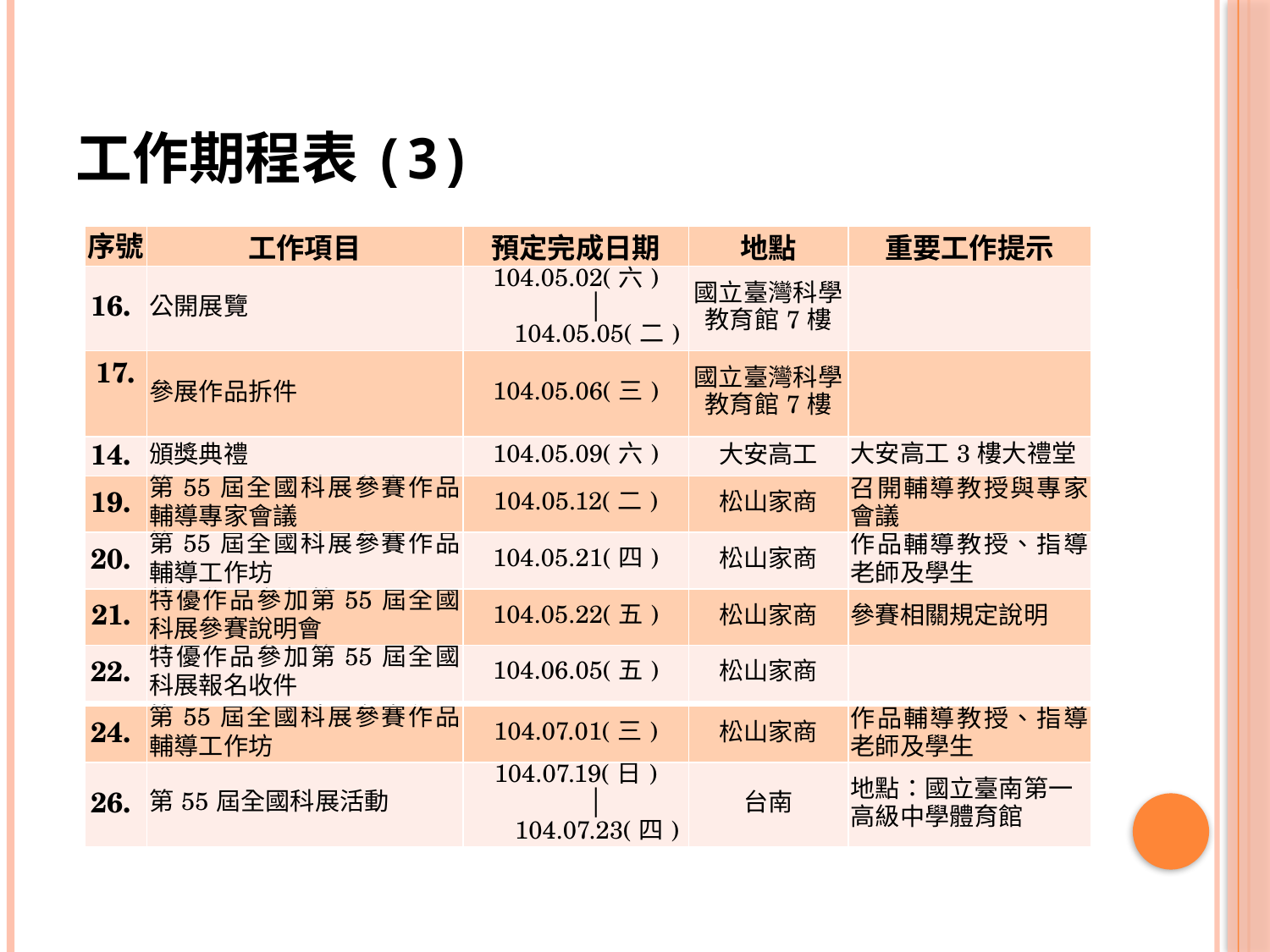

# 工作期程表(3)
| 序號 | 工作項目 | 預定完成日期 | 地點 | 重要工作提示 |
| --- | --- | --- | --- | --- |
| 16. | 公開展覽 | 104.05.02(六) │ 104.05.05(二) | 國立臺灣科學教育館7樓 |  |
| --- | --- | --- | --- | --- |
| 17. | 參展作品拆件 | 104.05.06(三) | 國立臺灣科學教育館7樓 |  |
| 14. | 頒獎典禮 | 104.05.09(六) | 大安高工 | 大安高工3樓大禮堂 |
| 19. | 第55屆全國科展參賽作品輔導專家會議 | 104.05.12(二) | 松山家商 | 召開輔導教授與專家會議 |
| --- | --- | --- | --- | --- |
| 20. | 第55屆全國科展參賽作品輔導工作坊 | 104.05.21(四) | 松山家商 | 作品輔導教授、指導老師及學生 |
| 21. | 特優作品參加第55屆全國科展參賽說明會 | 104.05.22(五) | 松山家商 | 參賽相關規定說明 |
| 22. | 特優作品參加第55屆全國科展報名收件 | 104.06.05(五) | 松山家商 |  |
| 24. | 第55屆全國科展參賽作品輔導工作坊 | 104.07.01(三) | 松山家商 | 作品輔導教授、指導老師及學生 |
| --- | --- | --- | --- | --- |
| 26. | 第55屆全國科展活動 | 104.07.19(日) │ 104.07.23(四) | 台南 | 地點：國立臺南第一高級中學體育館 |